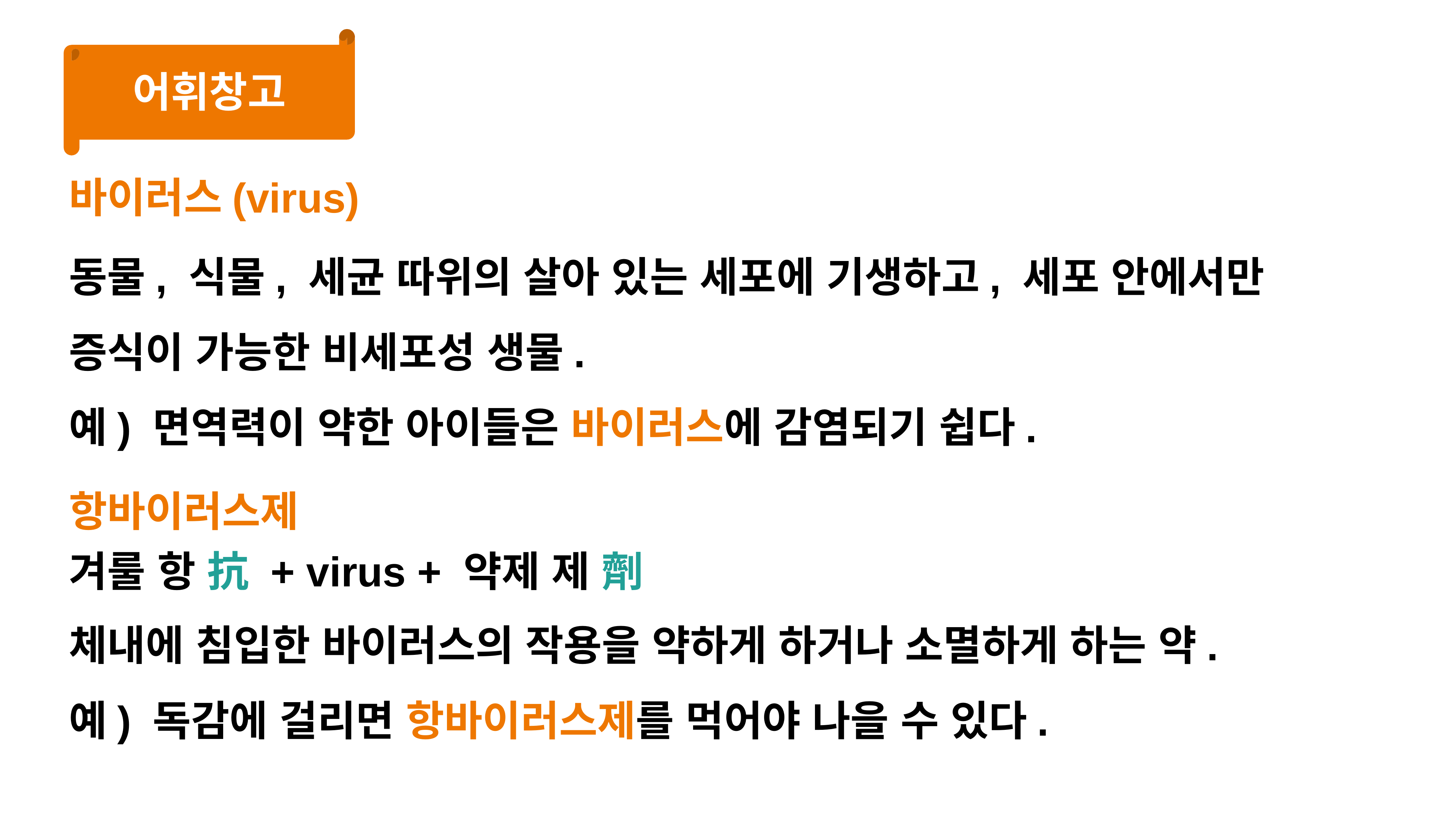

어휘창고
바이러스(virus)
동물, 식물, 세균 따위의 살아 있는 세포에 기생하고, 세포 안에서만 증식이 가능한 비세포성 생물.
예) 면역력이 약한 아이들은 바이러스에 감염되기 쉽다.
항바이러스제
겨룰 항 抗 + virus + 약제 제 劑
체내에 침입한 바이러스의 작용을 약하게 하거나 소멸하게 하는 약.
예) 독감에 걸리면 항바이러스제를 먹어야 나을 수 있다.